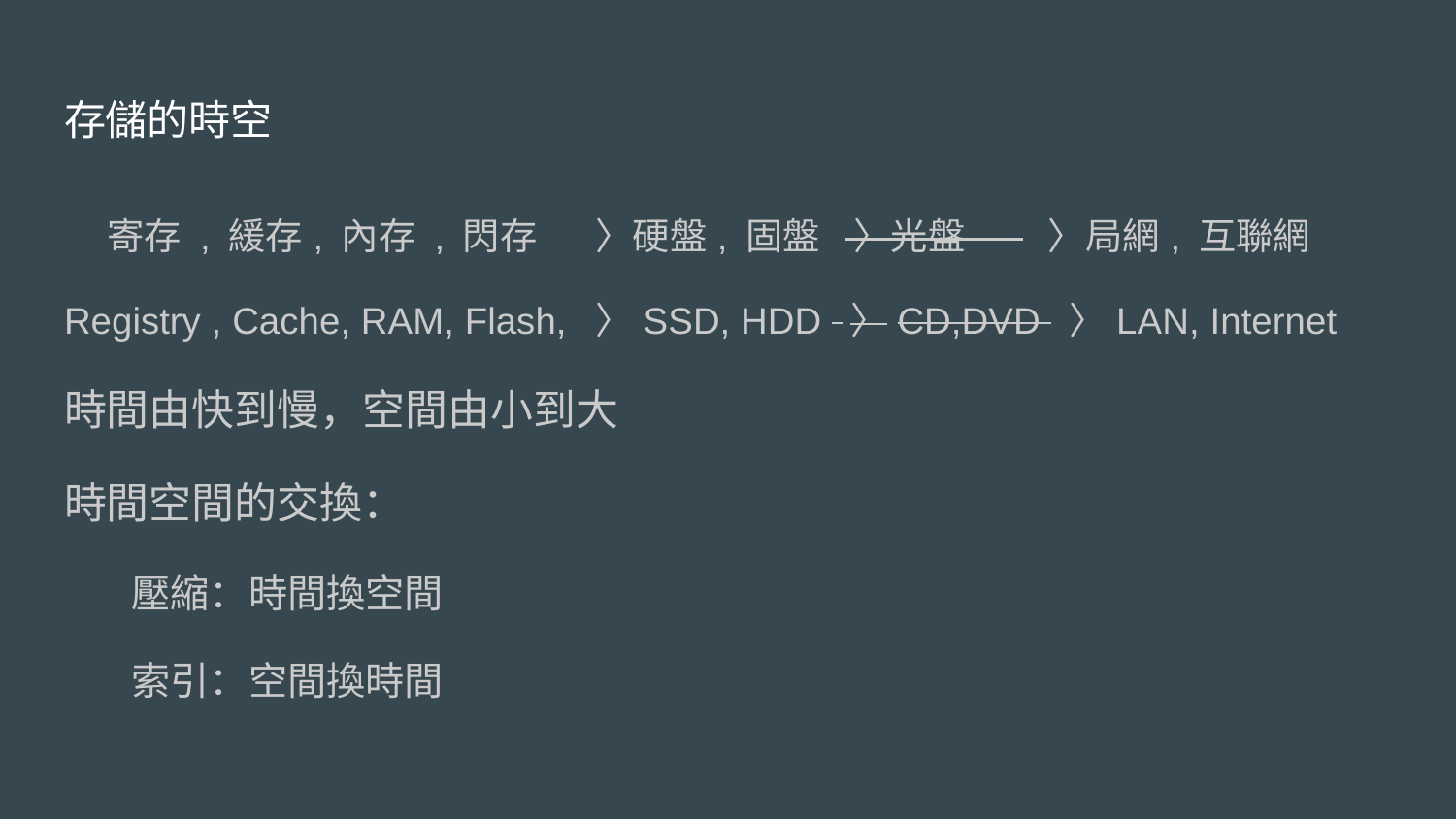

# 存儲的時空
    寄存 , 緩存, 內存 , 閃存       〉硬盤, 固盤    〉光盤          〉局網, 互聯網
Registry , Cache, RAM, Flash,  〉SSD, HDD  〉CD,DVD  〉LAN, Internet
時間由快到慢，空間由小到大
時間空間的交換：
壓縮：時間換空間
索引：空間換時間